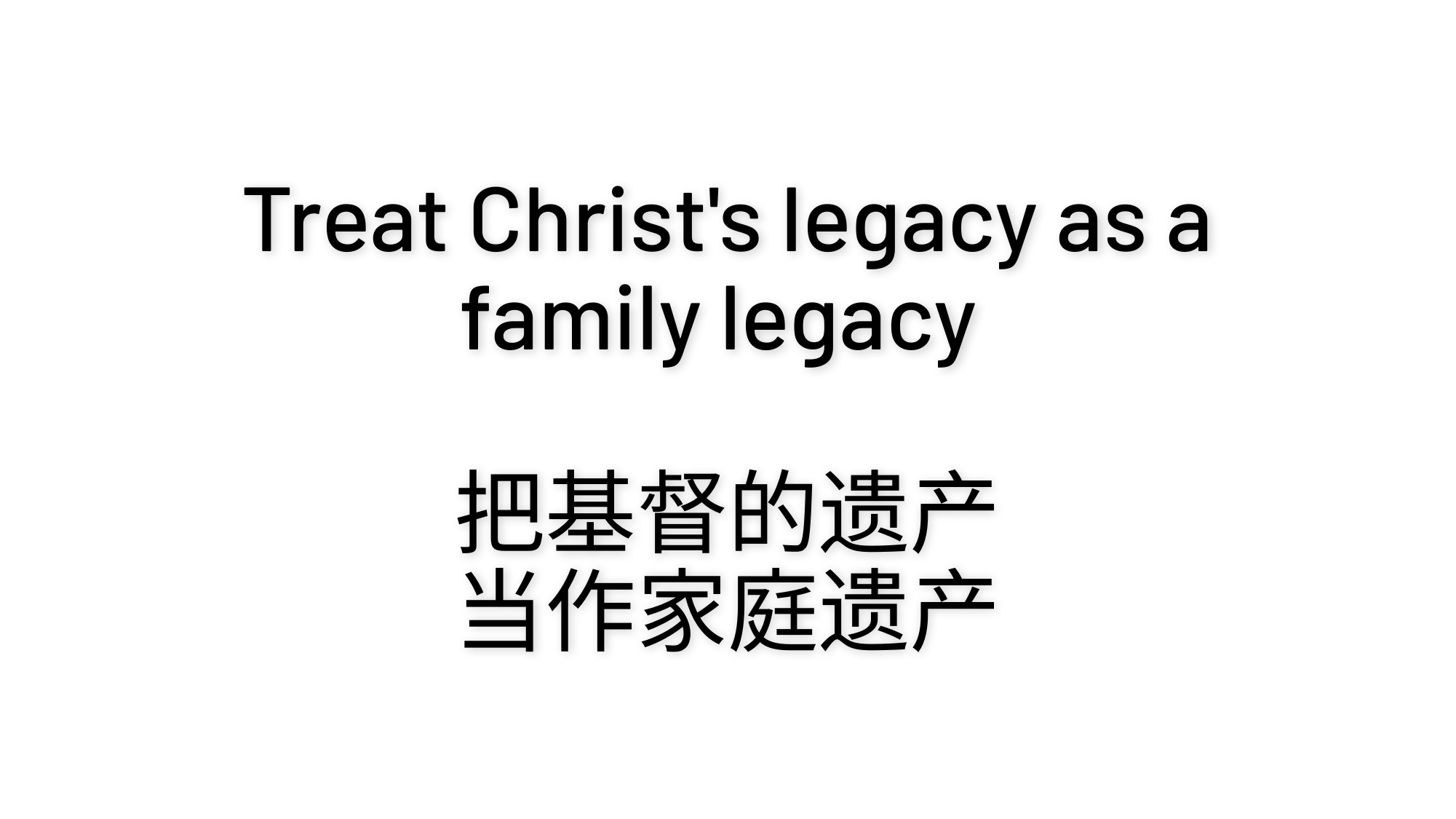

# Treat Christ's legacy as a family legacy 把基督的遗产 当作家庭遗产